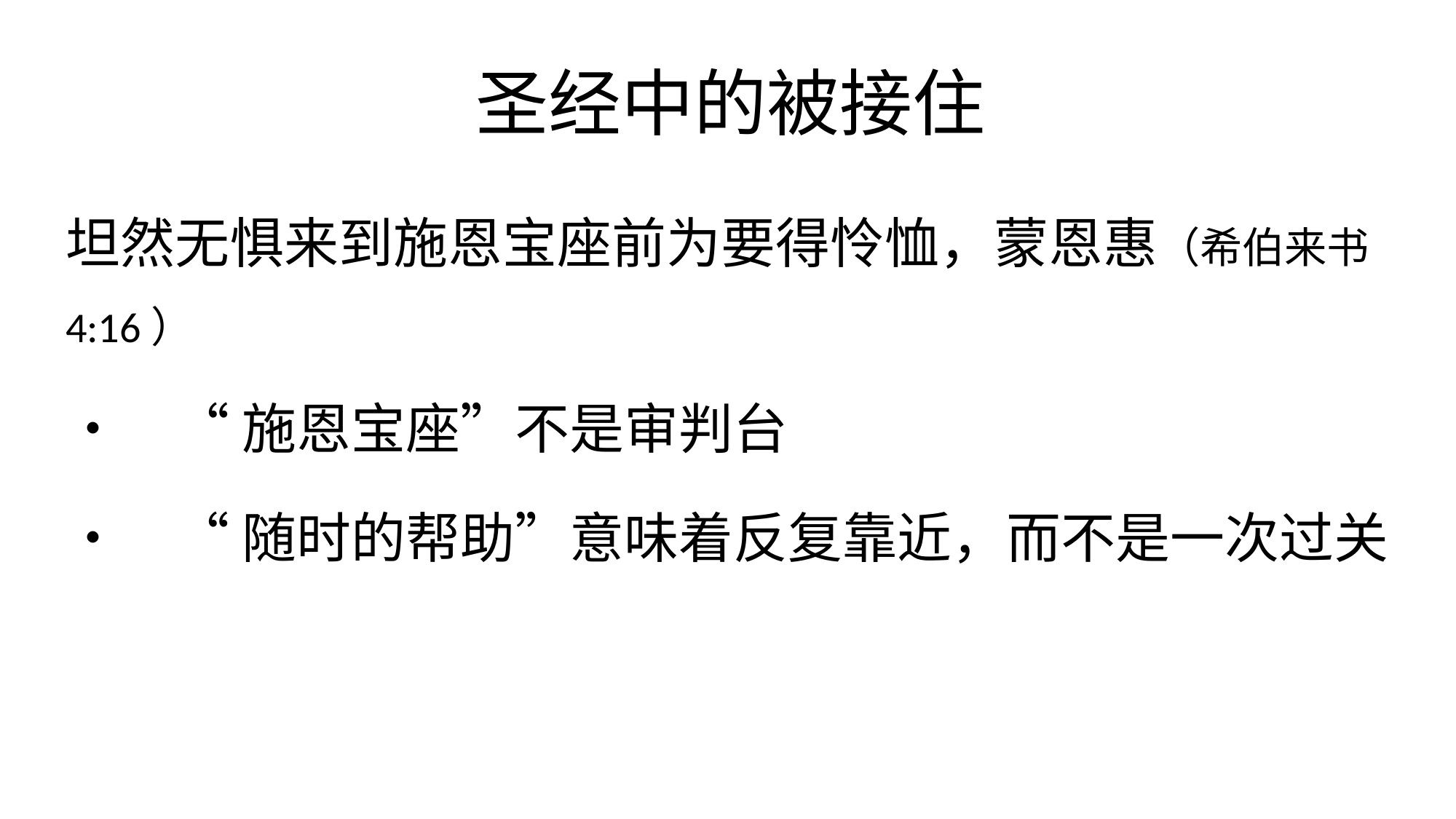

# 圣经中的被接住
坦然无惧来到施恩宝座前为要得怜恤，蒙恩惠（希伯来书 4:16）
•	“施恩宝座”不是审判台
•	“随时的帮助”意味着反复靠近，而不是一次过关

15